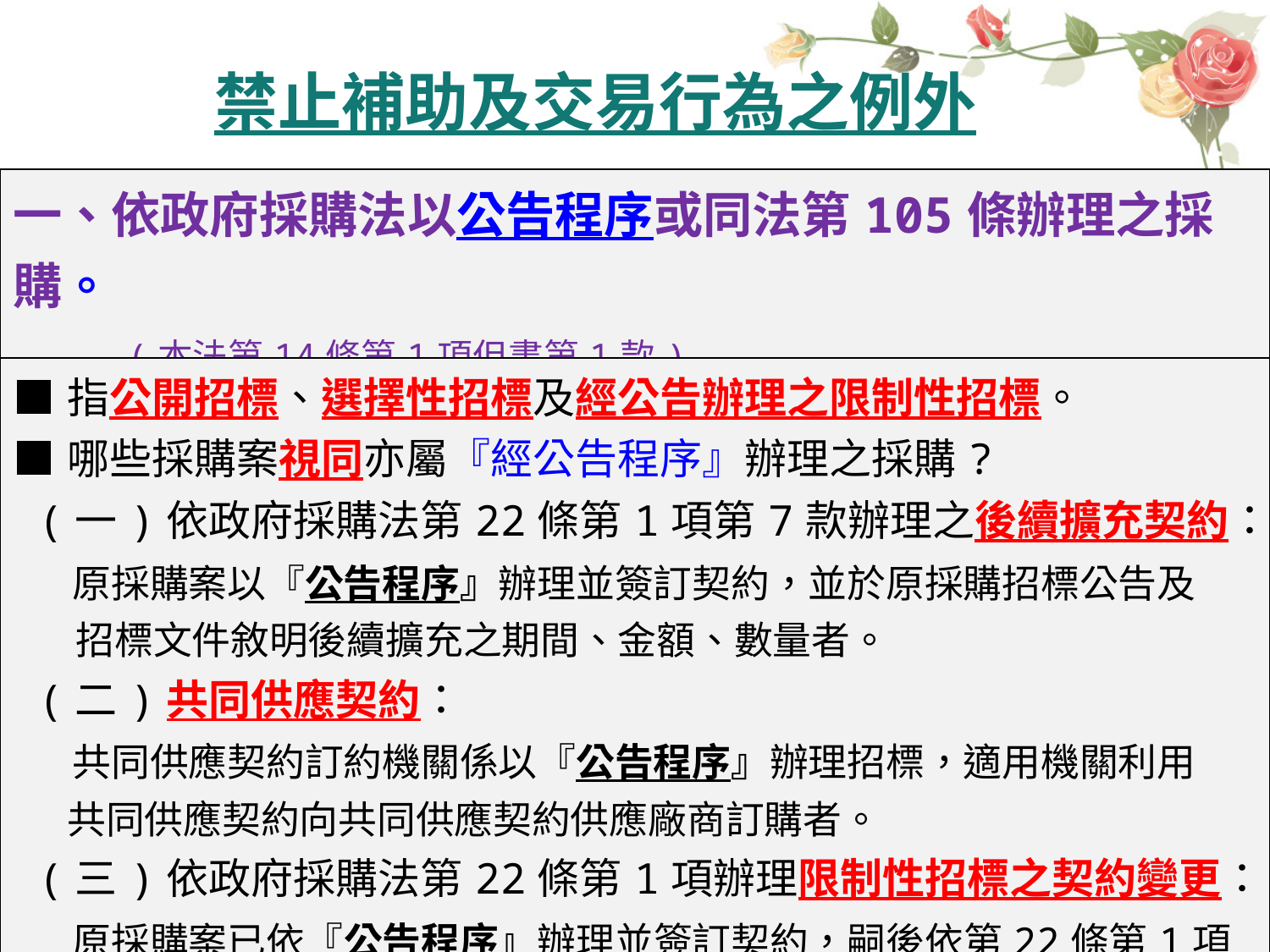

禁止補助及交易行為之例外
| 一、依政府採購法以公告程序或同法第105條辦理之採購。 (本法第14條第1項但書第1款) |
| --- |
| ■指公開招標、選擇性招標及經公告辦理之限制性招標。 ■哪些採購案視同亦屬『經公告程序』辦理之採購? (一)依政府採購法第22條第1項第7款辦理之後續擴充契約： 原採購案以『公告程序』辦理並簽訂契約，並於原採購招標公告及 招標文件敘明後續擴充之期間、金額、數量者。 (二)共同供應契約： 共同供應契約訂約機關係以『公告程序』辦理招標，適用機關利用 共同供應契約向共同供應契約供應廠商訂購者。 (三)依政府採購法第22條第1項辦理限制性招標之契約變更： 原採購案已依『公告程序』辦理並簽訂契約，嗣後依第22條第1項 各款辦理契約變更。 |
118